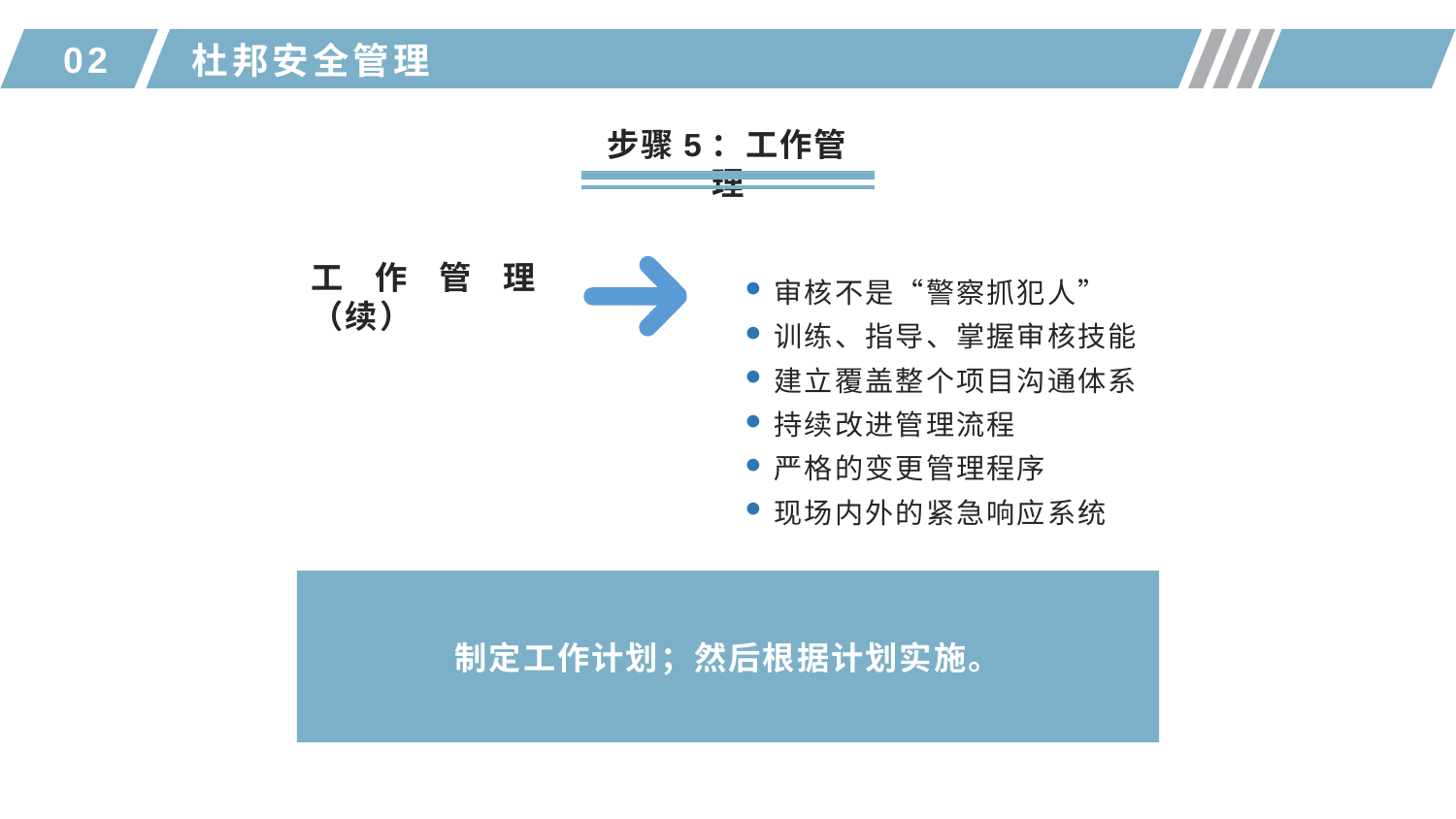

02
杜邦安全管理
步骤5：工作管理

审核不是“警察抓犯人”
训练、指导、掌握审核技能
建立覆盖整个项目沟通体系
持续改进管理流程
严格的变更管理程序
现场内外的紧急响应系统
工作管理（续）

制定工作计划；然后根据计划实施。